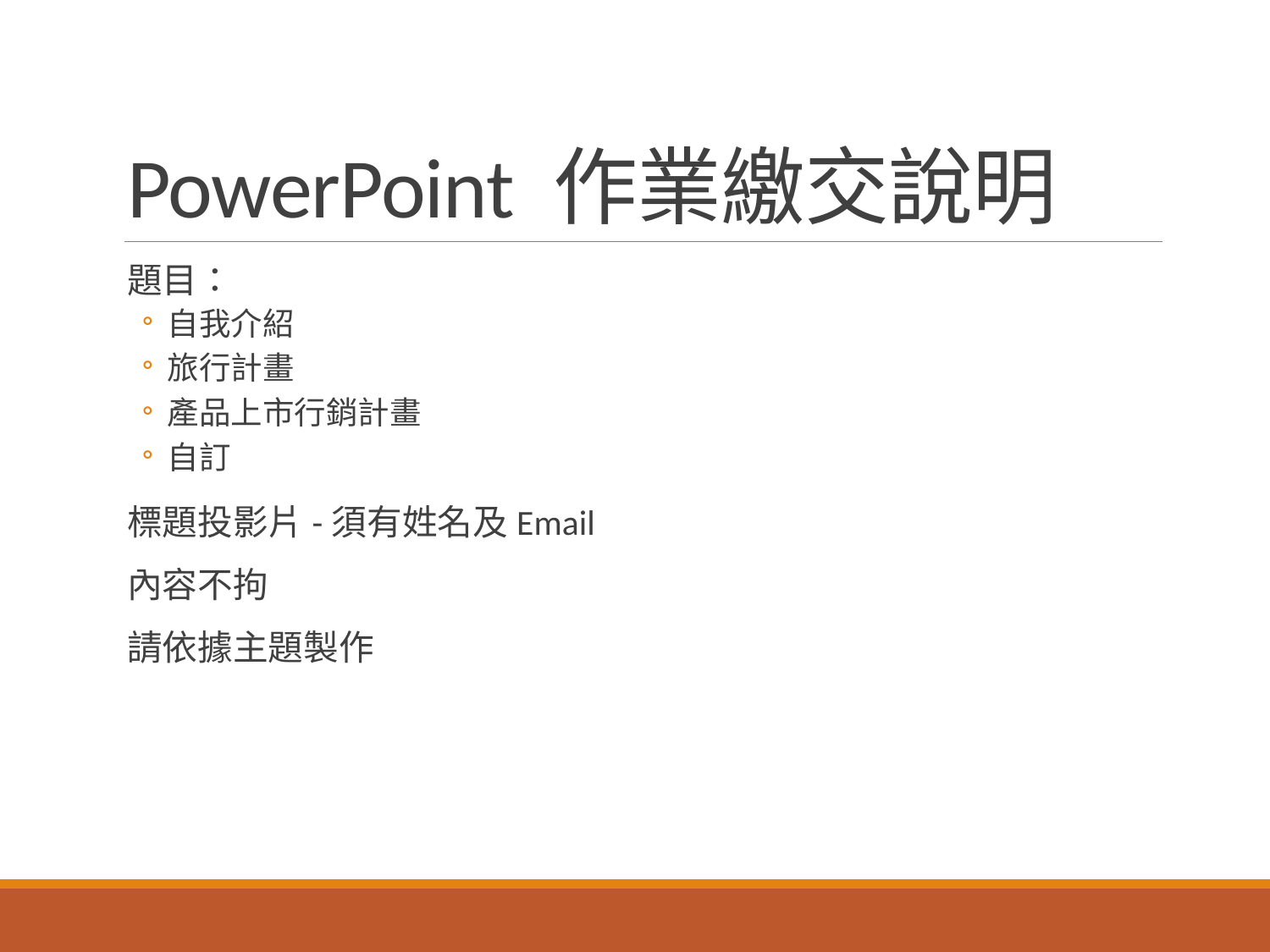

# PowerPoint 作業繳交說明
題目：
自我介紹
旅行計畫
產品上市行銷計畫
自訂
標題投影片-須有姓名及Email
內容不拘
請依據主題製作